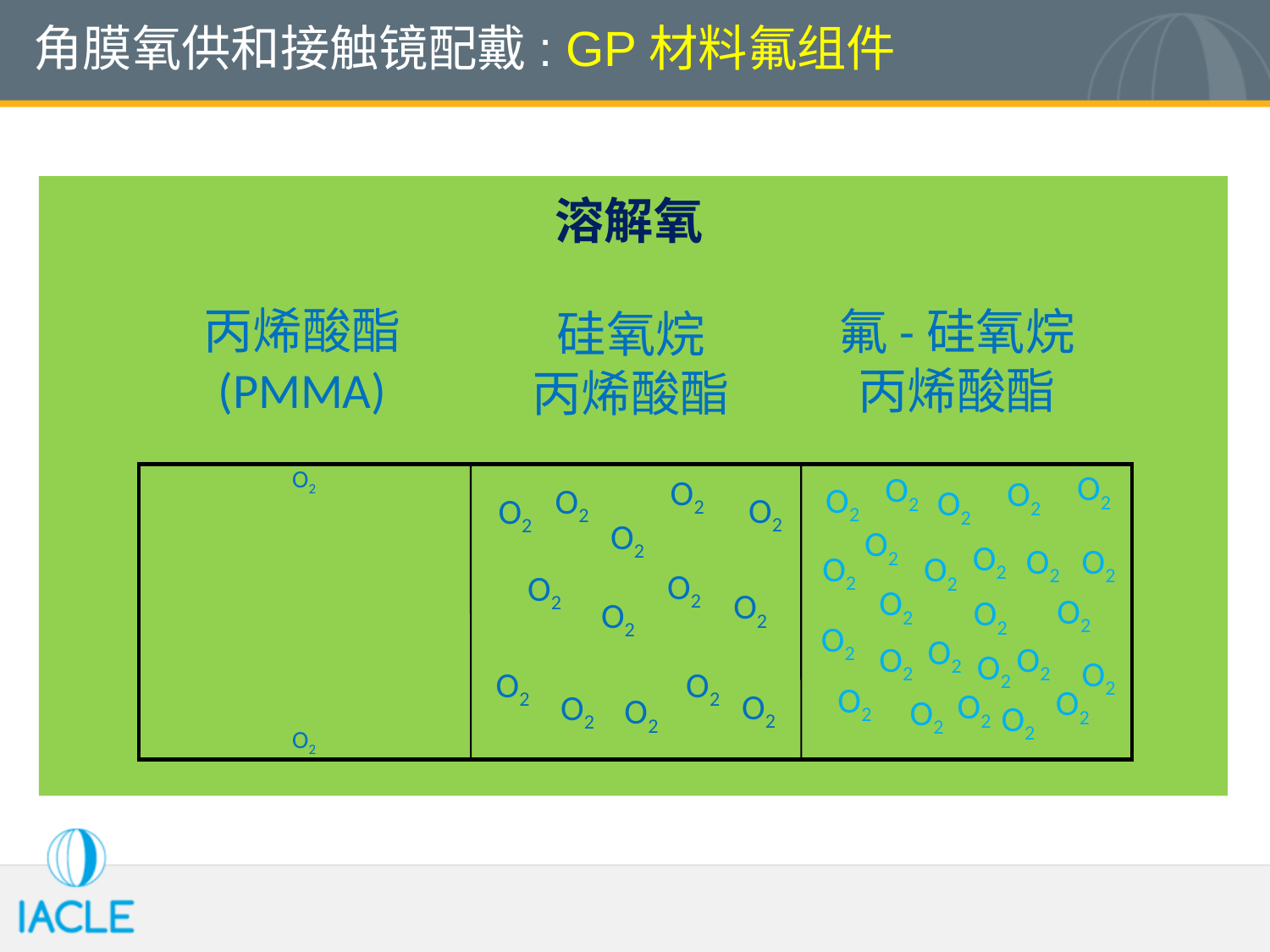

角膜氧供和接触镜配戴: GP材料氟组件

溶解氧
丙烯酸酯
(PMMA)
氟-硅氧烷
丙烯酸酯
硅氧烷
丙烯酸酯
O2
O2
O2
O2

O2
O2
O2
O2
O2
O2
O2
O2
O2
O2
O2
O2
O2
O2
O2
O2
O2
O2
O2
O2
O2
O2
O2
O2
O2
O2
O2
O2
O2
O2
O2
O2
O2
O2
O2
O2
O2